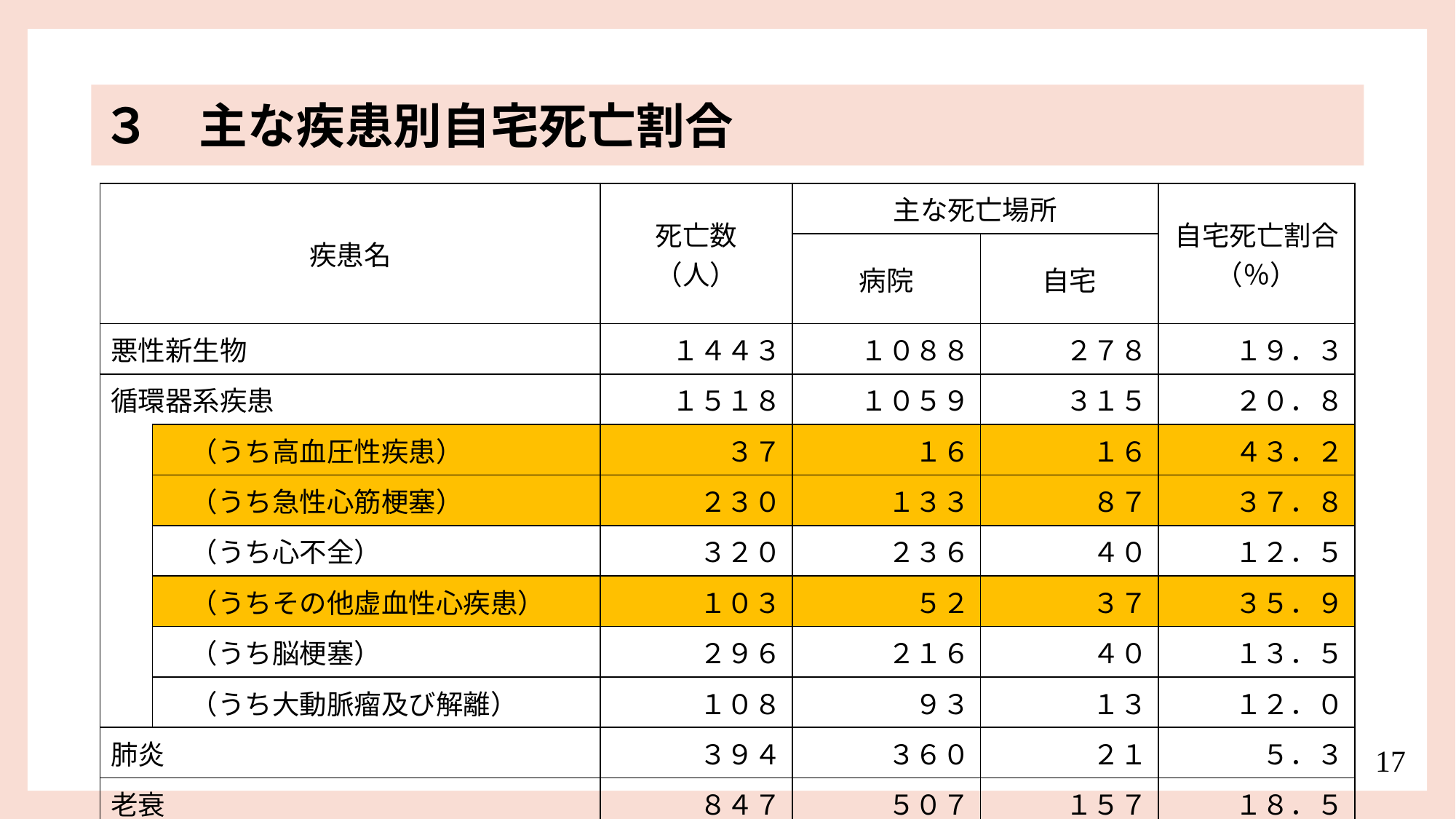

３　主な疾患別自宅死亡割合
| 疾患名 |  | 死亡数 （人） | 主な死亡場所 |  | 自宅死亡割合（％） |
| --- | --- | --- | --- | --- | --- |
|  |  |  | 病院 | 自宅 |  |
| 悪性新生物 |  | １４４３ | １０８８ | ２７８ | １９．３ |
| 循環器系疾患 |  | １５１８ | １０５９ | ３１５ | ２０．８ |
|  | （うち高血圧性疾患） | ３７ | １６ | １６ | ４３．２ |
|  | （うち急性心筋梗塞） | ２３０ | １３３ | ８７ | ３７．８ |
|  | （うち心不全） | ３２０ | ２３６ | ４０ | １２．５ |
|  | （うちその他虚血性心疾患） | １０３ | ５２ | ３７ | ３５．９ |
|  | （うち脳梗塞） | ２９６ | ２１６ | ４０ | １３．５ |
|  | （うち大動脈瘤及び解離） | １０８ | ９３ | １３ | １２．０ |
| 肺炎 |  | ３９４ | ３６０ | ２１ | ５．３ |
| 老衰 |  | ８４７ | ５０７ | １５７ | １８．５ |
17